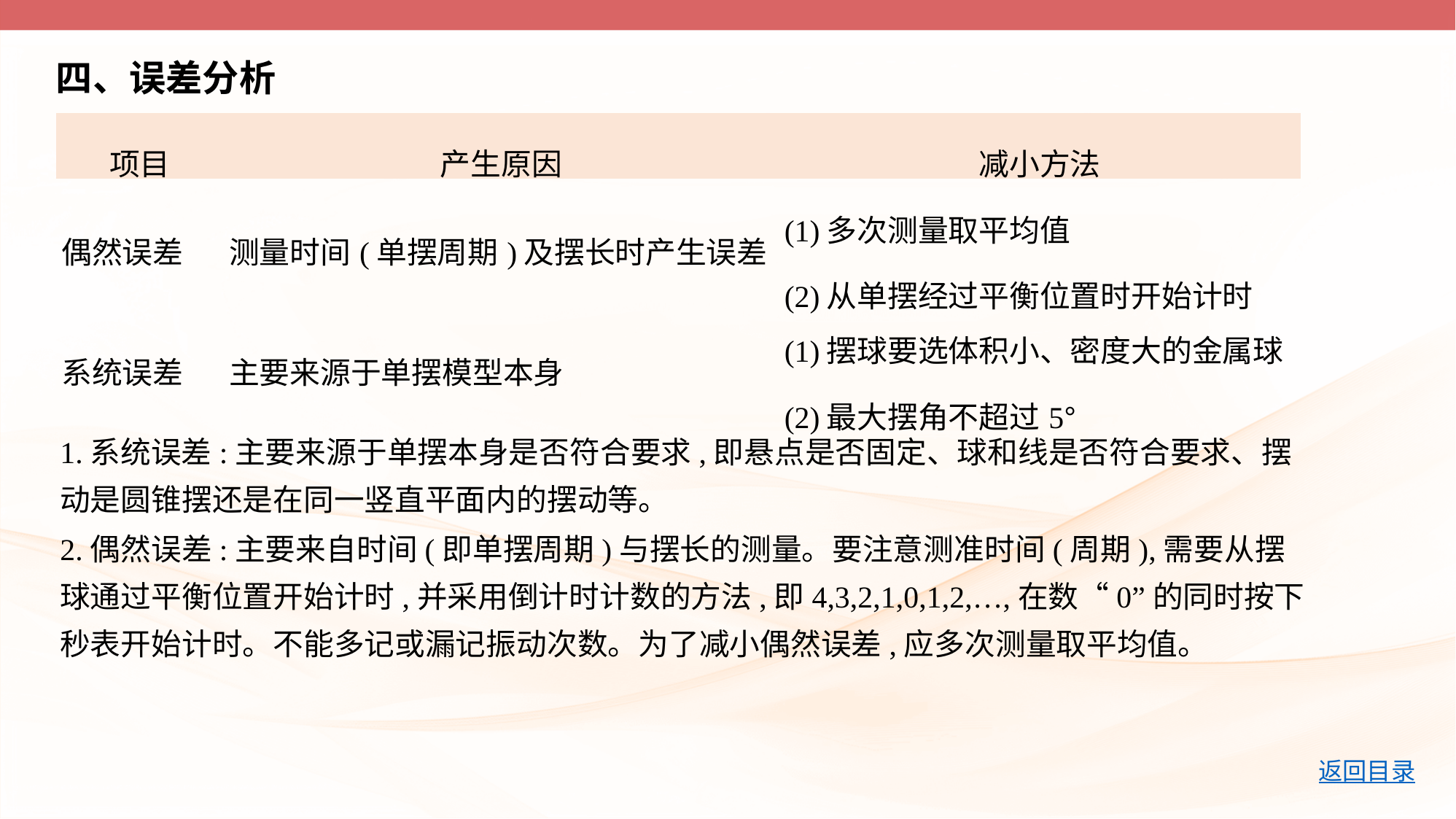

四、误差分析
| 项目 | 产生原因 | 减小方法 |
| --- | --- | --- |
| 偶然误差 | 测量时间(单摆周期)及摆长时产生误差 | (1)多次测量取平均值 (2)从单摆经过平衡位置时开始计时 |
| 系统误差 | 主要来源于单摆模型本身 | (1)摆球要选体积小、密度大的金属球 (2)最大摆角不超过5° |
1.系统误差:主要来源于单摆本身是否符合要求,即悬点是否固定、球和线是否符合要求、摆动是圆锥摆还是在同一竖直平面内的摆动等。
2.偶然误差:主要来自时间(即单摆周期)与摆长的测量。要注意测准时间(周期),需要从摆球通过平衡位置开始计时,并采用倒计时计数的方法,即4,3,2,1,0,1,2,…,在数“0”的同时按下秒表开始计时。不能多记或漏记振动次数。为了减小偶然误差,应多次测量取平均值。